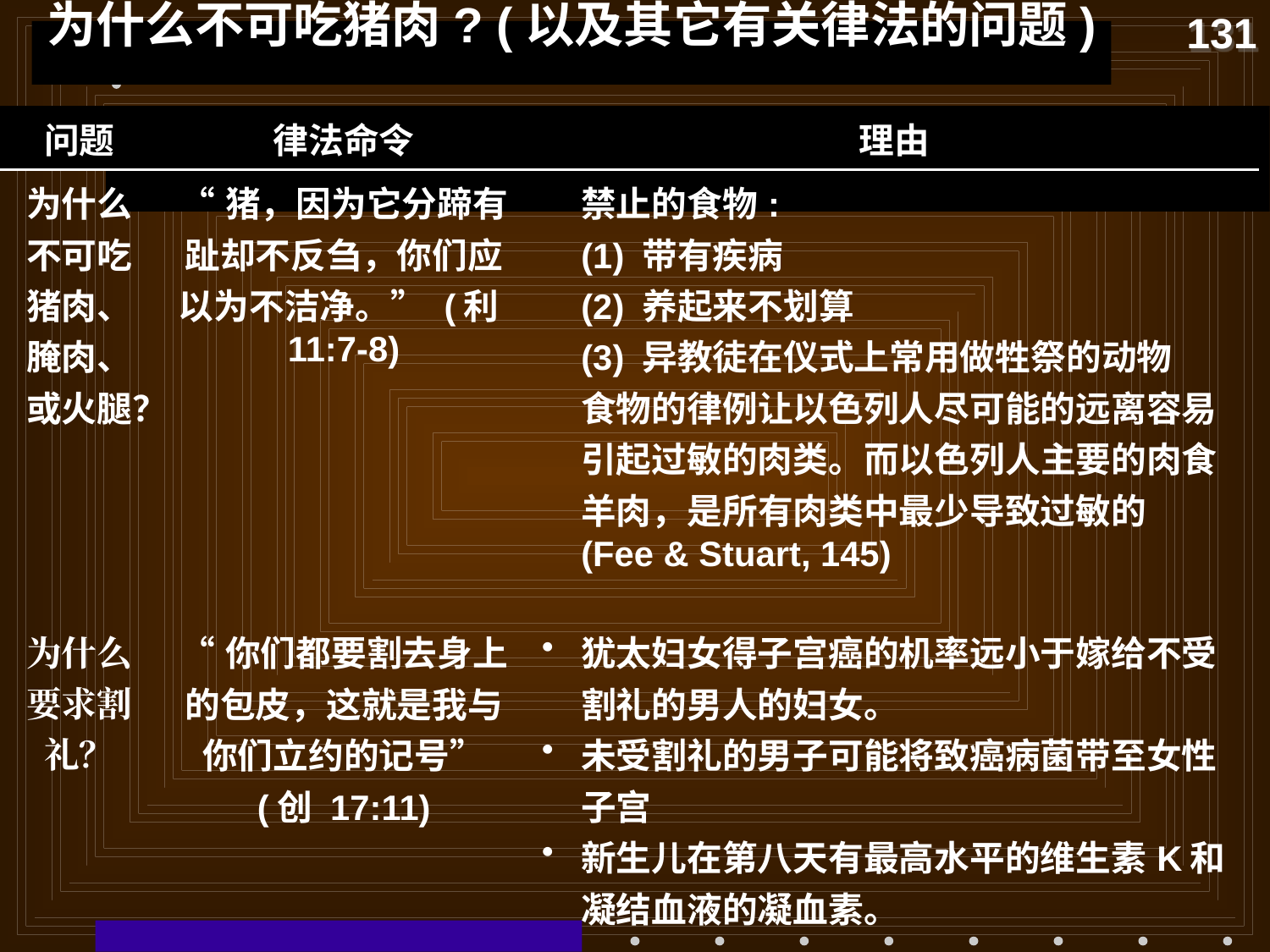

131
# 为什么不可吃猪肉? (以及其它有关律法的问题)
| 问题 | 律法命令 | 理由 |
| --- | --- | --- |
| 为什么不可吃猪肉、腌肉、或火腿？ | “猪，因为它分蹄有趾却不反刍，你们应以为不洁净。” (利11:7-8) | 禁止的食物: (1) 带有疾病 (2) 养起来不划算 (3) 异教徒在仪式上常用做牲祭的动物 食物的律例让以色列人尽可能的远离容易引起过敏的肉类。而以色列人主要的肉食羊肉，是所有肉类中最少导致过敏的 (Fee & Stuart, 145) |
| 为什么要求割礼？ | “你们都要割去身上的包皮，这就是我与你们立约的记号” (创 17:11) | 犹太妇女得子宫癌的机率远小于嫁给不受割礼的男人的妇女。 未受割礼的男子可能将致癌病菌带至女性子宫 新生儿在第八天有最高水平的维生素K和凝结血液的凝血素。 |